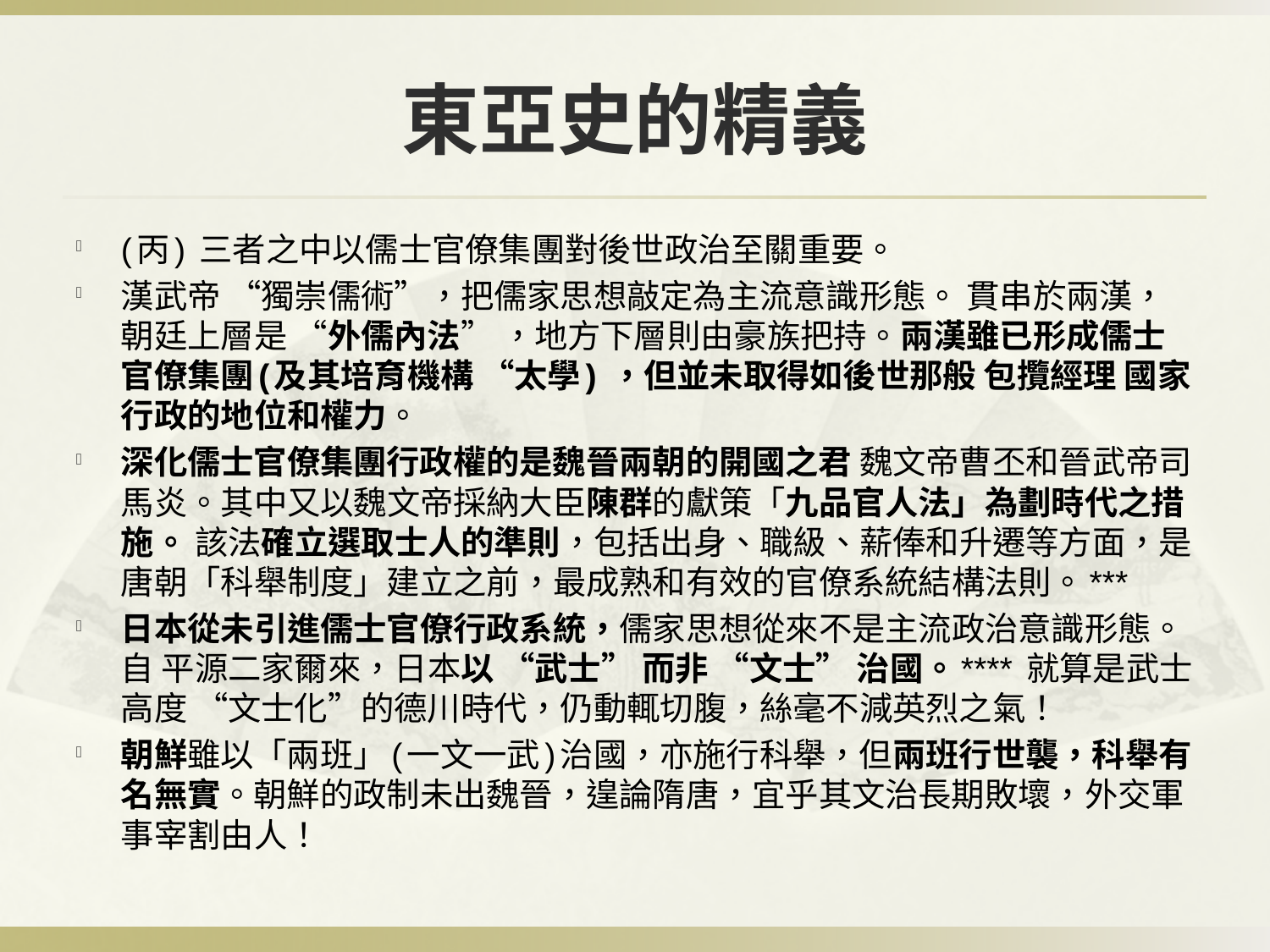

# 東亞史的精義
(丙) 三者之中以儒士官僚集團對後世政治至關重要。
漢武帝 “獨崇儒術”，把儒家思想敲定為主流意識形態。 貫串於兩漢，朝廷上層是 “外儒內法” ，地方下層則由豪族把持。兩漢雖已形成儒士官僚集團(及其培育機構 “太學) ，但並未取得如後世那般 包攬經理 國家行政的地位和權力。
深化儒士官僚集團行政權的是魏晉兩朝的開國之君 魏文帝曹丕和晉武帝司馬炎。其中又以魏文帝採納大臣陳群的獻策「九品官人法」為劃時代之措施。 該法確立選取士人的準則，包括出身、職級、薪俸和升遷等方面，是唐朝「科舉制度」建立之前，最成熟和有效的官僚系統結構法則。***
日本從未引進儒士官僚行政系統，儒家思想從來不是主流政治意識形態。 自 平源二家爾來，日本以 “武士” 而非 “文士” 治國。**** 就算是武士高度 “文士化”的德川時代，仍動輒切腹，絲毫不減英烈之氣！
朝鮮雖以「兩班」(一文一武)治國，亦施行科舉，但兩班行世襲，科舉有名無實。朝鮮的政制未出魏晉，遑論隋唐，宜乎其文治長期敗壞，外交軍事宰割由人！